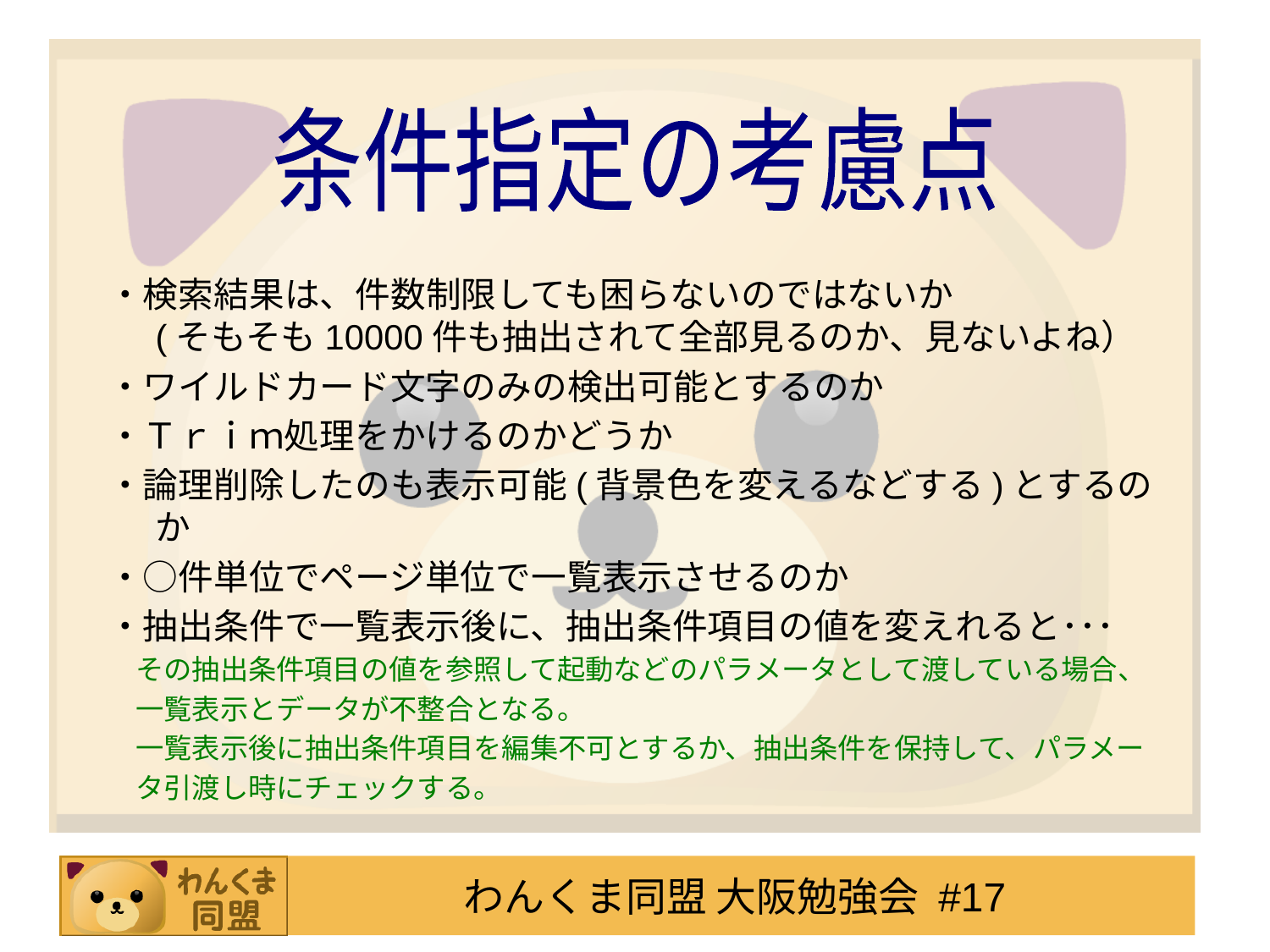

条件指定の考慮点
・検索結果は、件数制限しても困らないのではないか
(そもそも10000件も抽出されて全部見るのか、見ないよね）
・ワイルドカード文字のみの検出可能とするのか
・Ｔｒｉｍ処理をかけるのかどうか
・論理削除したのも表示可能(背景色を変えるなどする)とするのか
・○件単位でページ単位で一覧表示させるのか
・抽出条件で一覧表示後に、抽出条件項目の値を変えれると･･･
　その抽出条件項目の値を参照して起動などのパラメータとして渡している場合、
　一覧表示とデータが不整合となる。
　一覧表示後に抽出条件項目を編集不可とするか、抽出条件を保持して、パラメー
　タ引渡し時にチェックする。